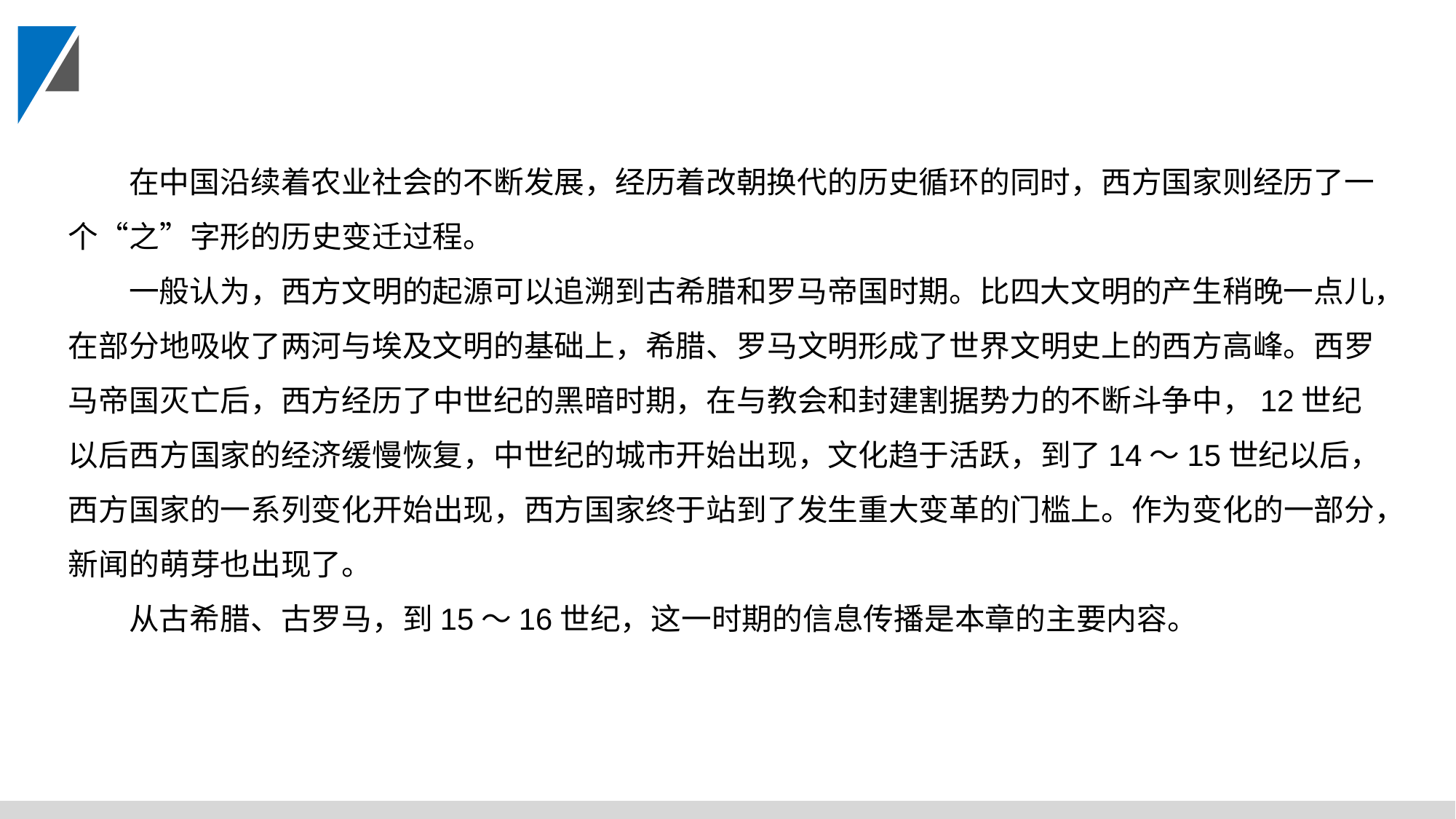

在中国沿续着农业社会的不断发展，经历着改朝换代的历史循环的同时，西方国家则经历了一个“之”字形的历史变迁过程。
一般认为，西方文明的起源可以追溯到古希腊和罗马帝国时期。比四大文明的产生稍晚一点儿，在部分地吸收了两河与埃及文明的基础上，希腊、罗马文明形成了世界文明史上的西方高峰。西罗马帝国灭亡后，西方经历了中世纪的黑暗时期，在与教会和封建割据势力的不断斗争中，12世纪以后西方国家的经济缓慢恢复，中世纪的城市开始出现，文化趋于活跃，到了14～15世纪以后，西方国家的一系列变化开始出现，西方国家终于站到了发生重大变革的门槛上。作为变化的一部分，新闻的萌芽也出现了。
从古希腊、古罗马，到15～16世纪，这一时期的信息传播是本章的主要内容。